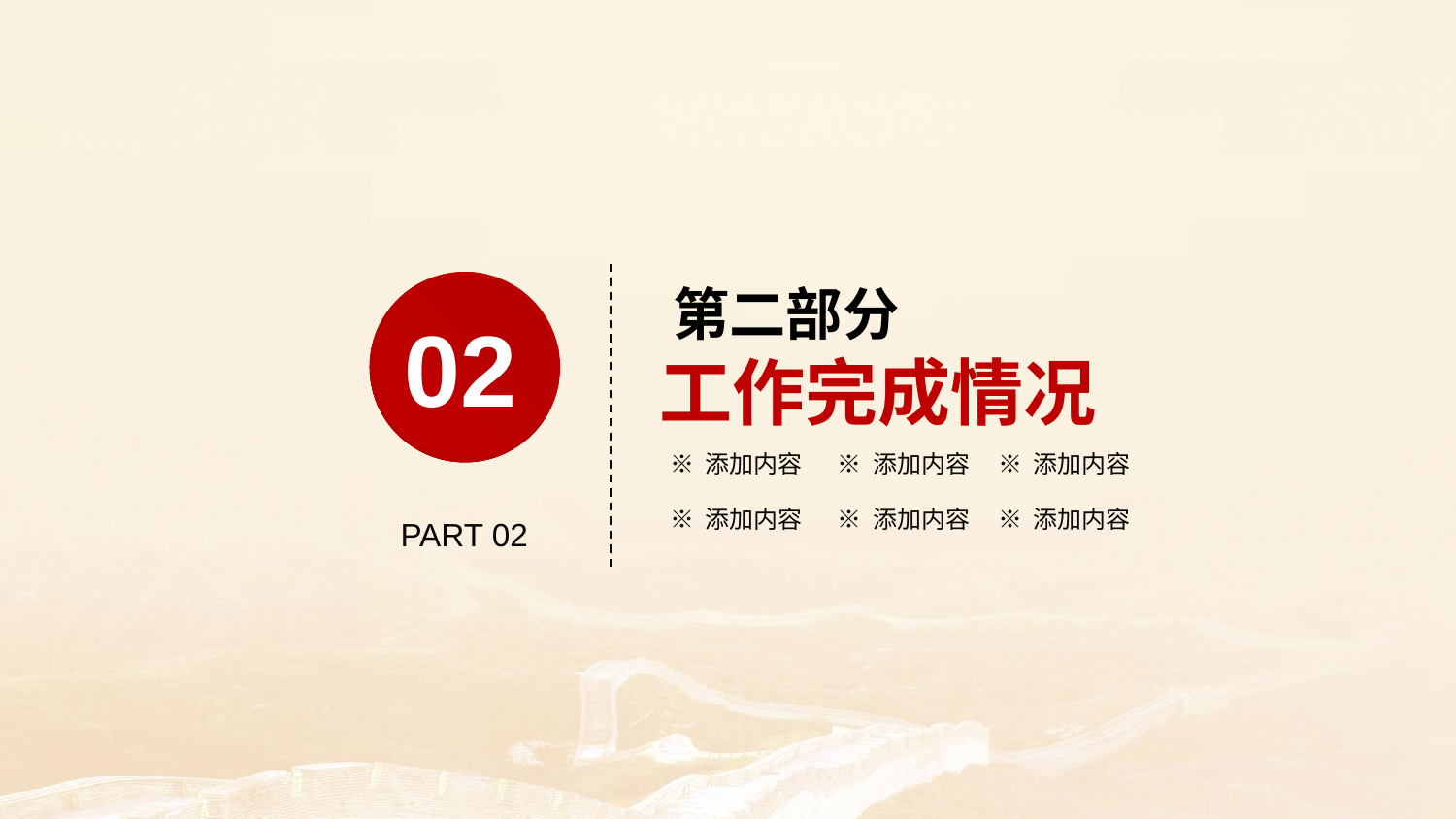

第二部分
工作完成情况

02
※ 添加内容
※ 添加内容
※ 添加内容
※ 添加内容
※ 添加内容
※ 添加内容
PART 02